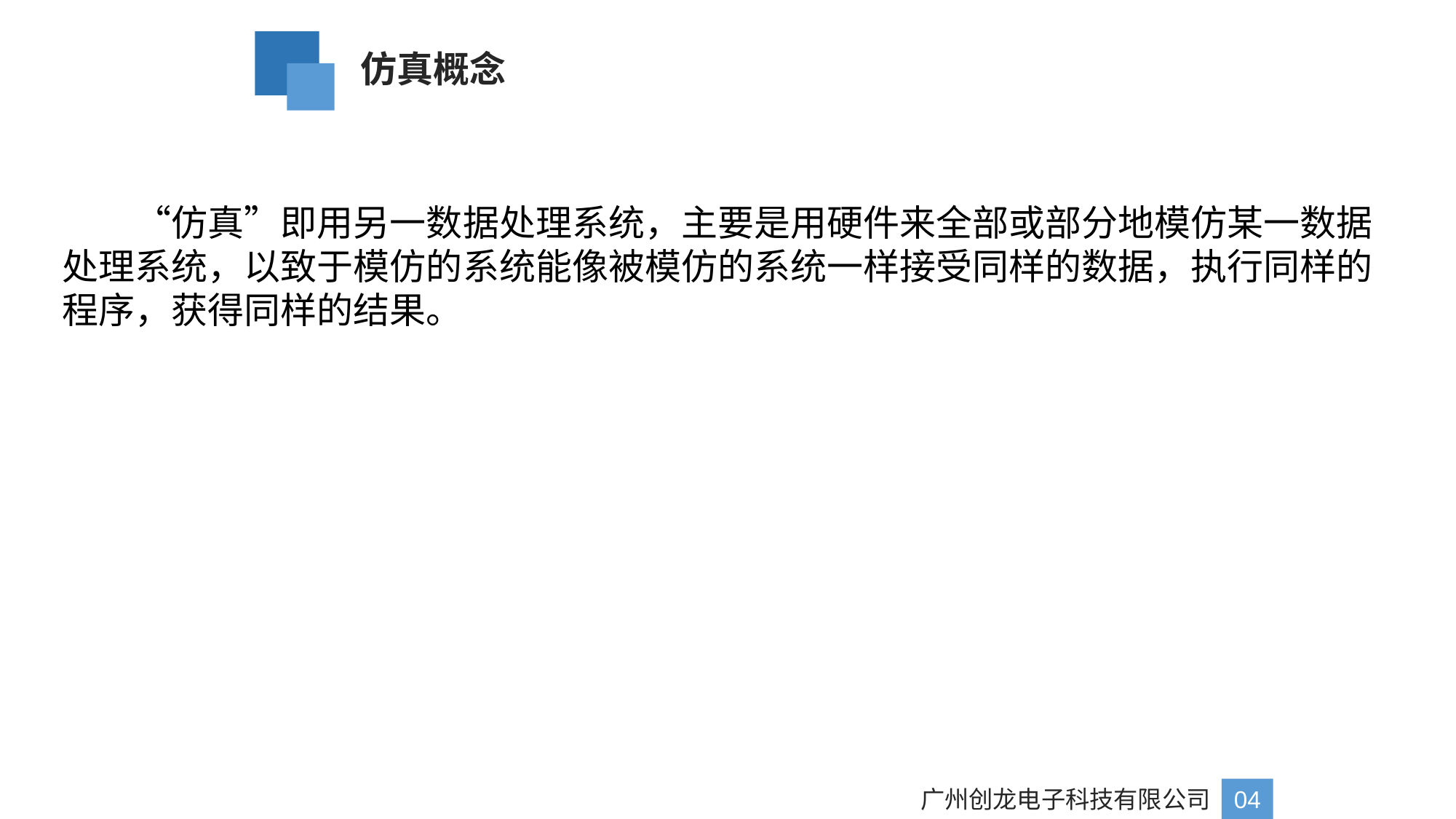

仿真概念
　　“仿真”即用另一数据处理系统，主要是用硬件来全部或部分地模仿某一数据处理系统，以致于模仿的系统能像被模仿的系统一样接受同样的数据，执行同样的程序，获得同样的结果。

广州创龙电子科技有限公司
04